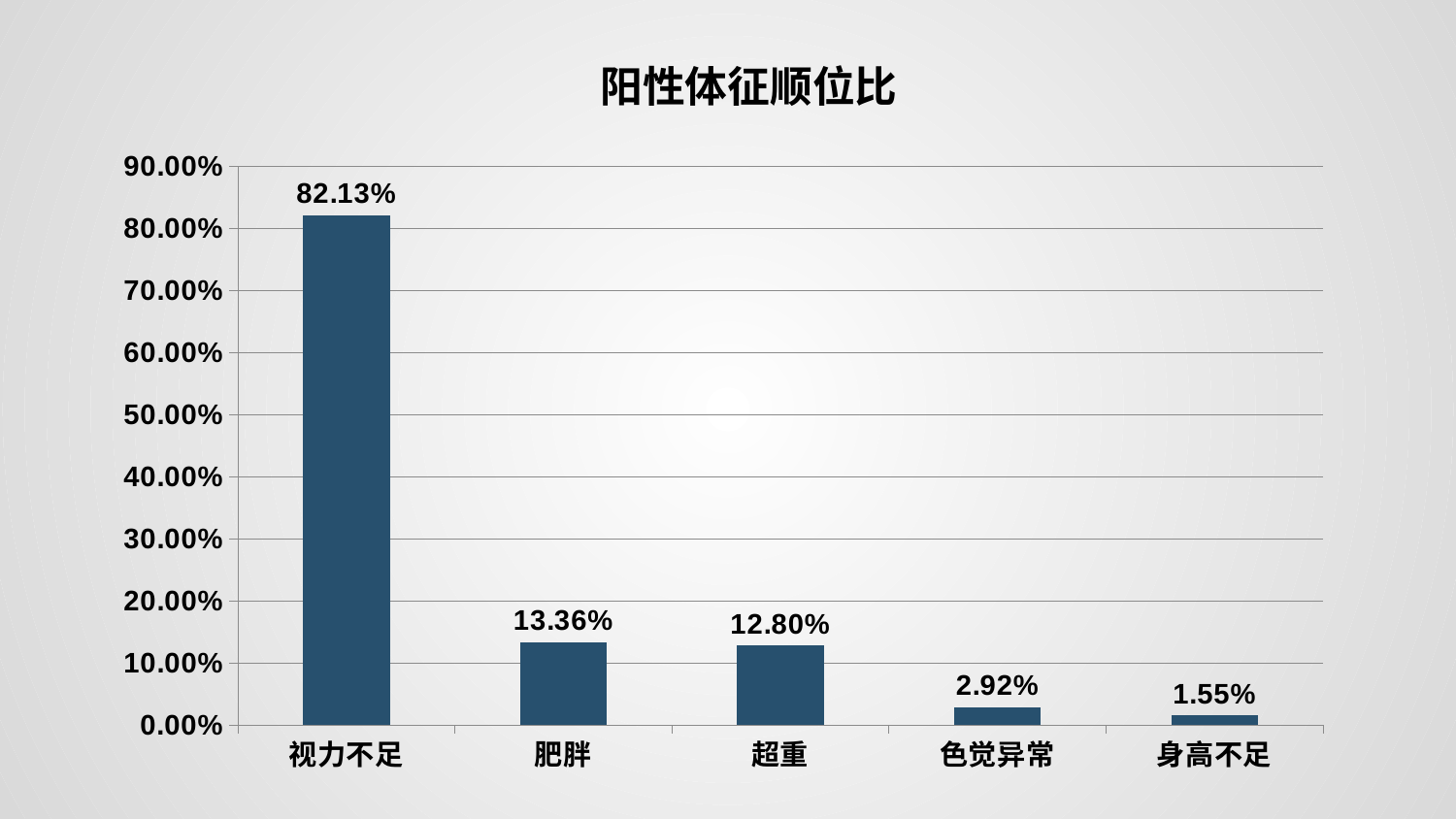

阳性体征顺位比

### Chart

| Category | 系列 1 |
|---|---|
| 视力不足 | 0.8213 |
| 肥胖 | 0.1336 |
| 超重 | 0.128 |
| 色觉异常 | 0.0292 |
| 身高不足 | 0.0155 |